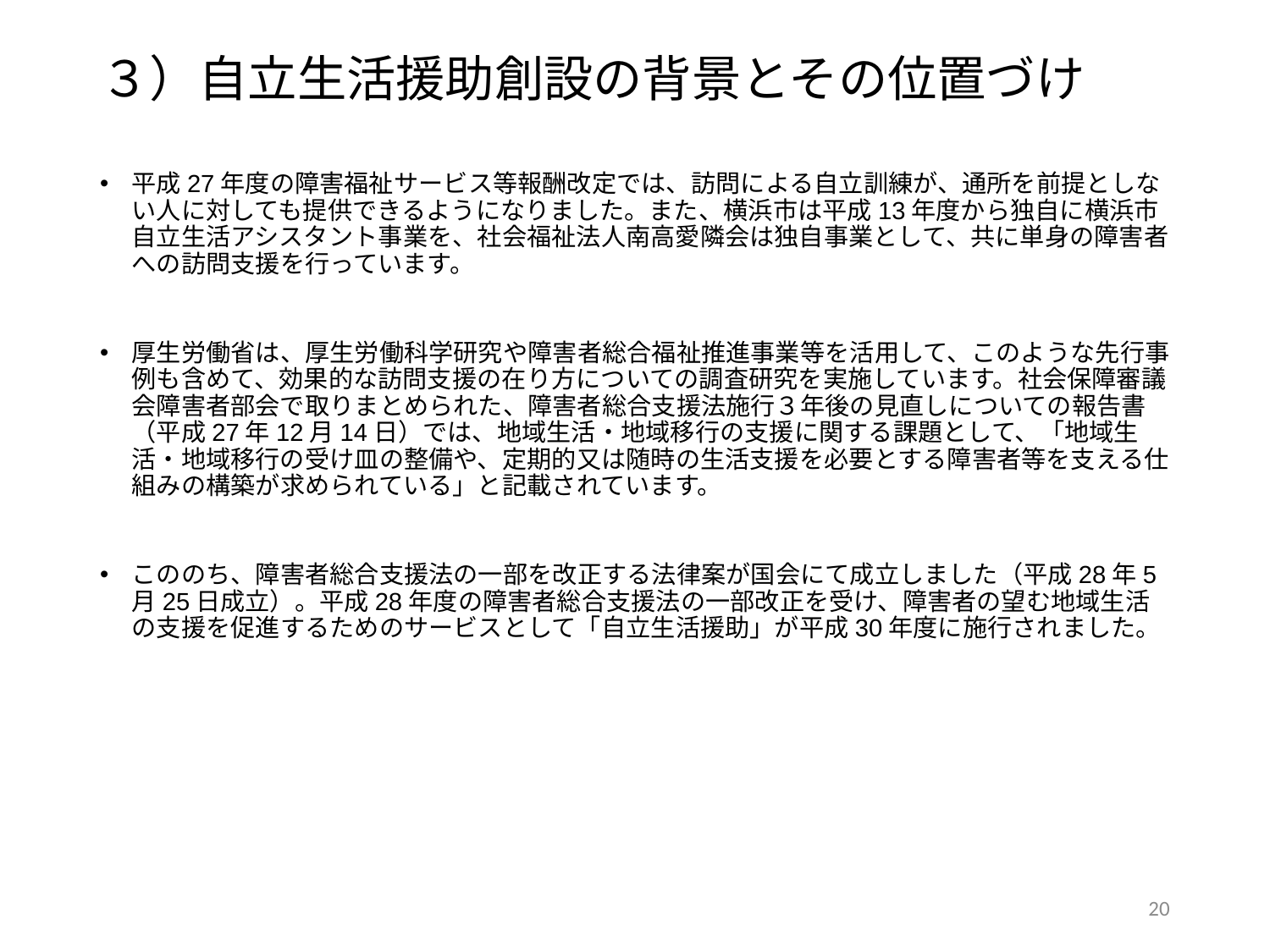

３）自立生活援助創設の背景とその位置づけ
平成27年度の障害福祉サービス等報酬改定では、訪問による自立訓練が、通所を前提としない人に対しても提供できるようになりました。また、横浜市は平成13年度から独自に横浜市自立生活アシスタント事業を、社会福祉法人南高愛隣会は独自事業として、共に単身の障害者への訪問支援を行っています。

厚生労働省は、厚生労働科学研究や障害者総合福祉推進事業等を活用して、このような先行事例も含めて、効果的な訪問支援の在り方についての調査研究を実施しています。社会保障審議会障害者部会で取りまとめられた、障害者総合支援法施行３年後の見直しについての報告書（平成27年12月14日）では、地域生活・地域移行の支援に関する課題として、「地域生活・地域移行の受け皿の整備や、定期的又は随時の生活支援を必要とする障害者等を支える仕組みの構築が求められている」と記載されています。

こののち、障害者総合支援法の一部を改正する法律案が国会にて成立しました（平成28年5月25日成立）。平成28年度の障害者総合支援法の一部改正を受け、障害者の望む地域生活の支援を促進するためのサービスとして「自立生活援助」が平成30年度に施行されました。
20